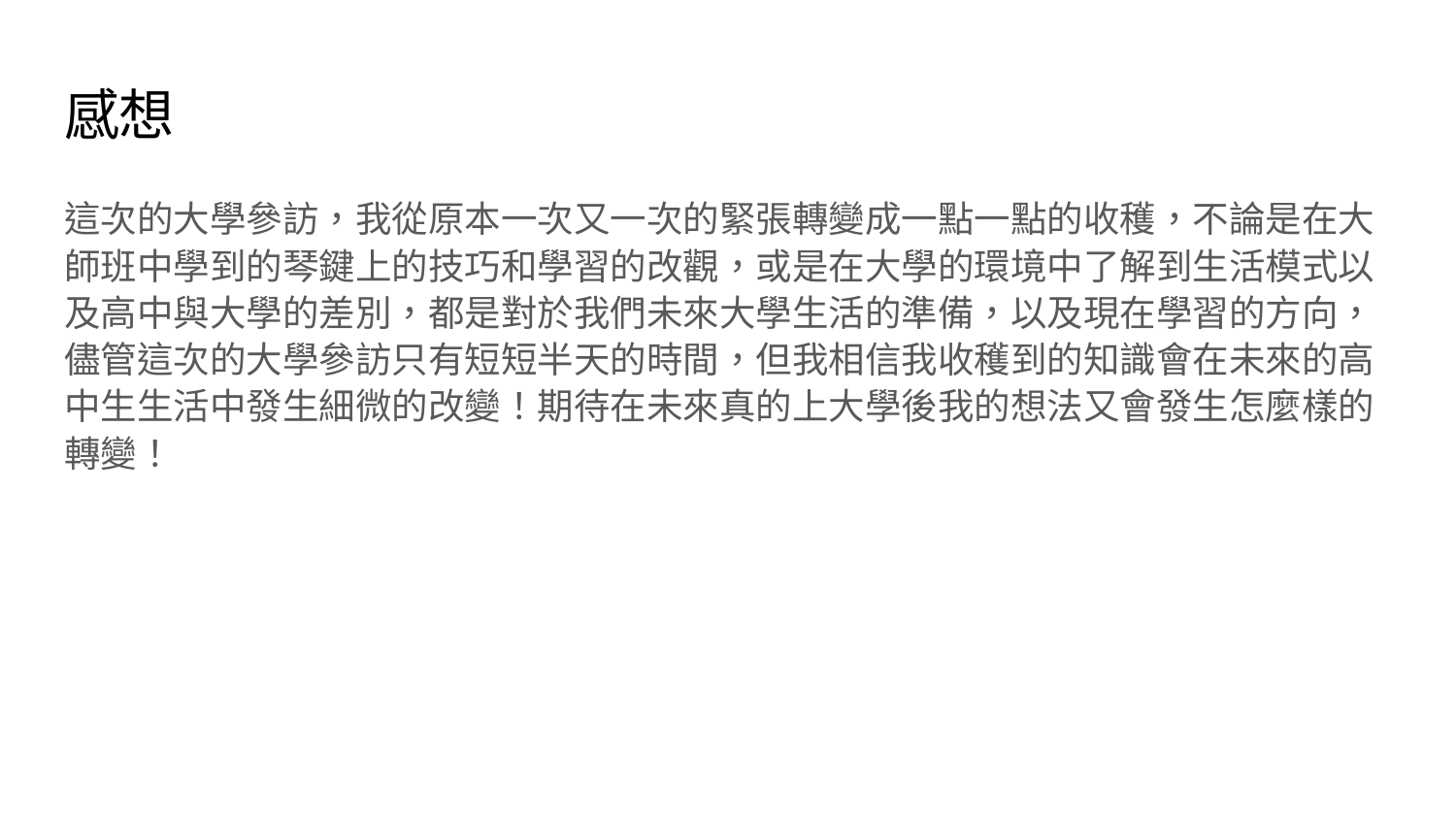

# 感想
這次的大學參訪，我從原本一次又一次的緊張轉變成一點一點的收穫，不論是在大師班中學到的琴鍵上的技巧和學習的改觀，或是在大學的環境中了解到生活模式以及高中與大學的差別，都是對於我們未來大學生活的準備，以及現在學習的方向，儘管這次的大學參訪只有短短半天的時間，但我相信我收穫到的知識會在未來的高中生生活中發生細微的改變！期待在未來真的上大學後我的想法又會發生怎麼樣的轉變！